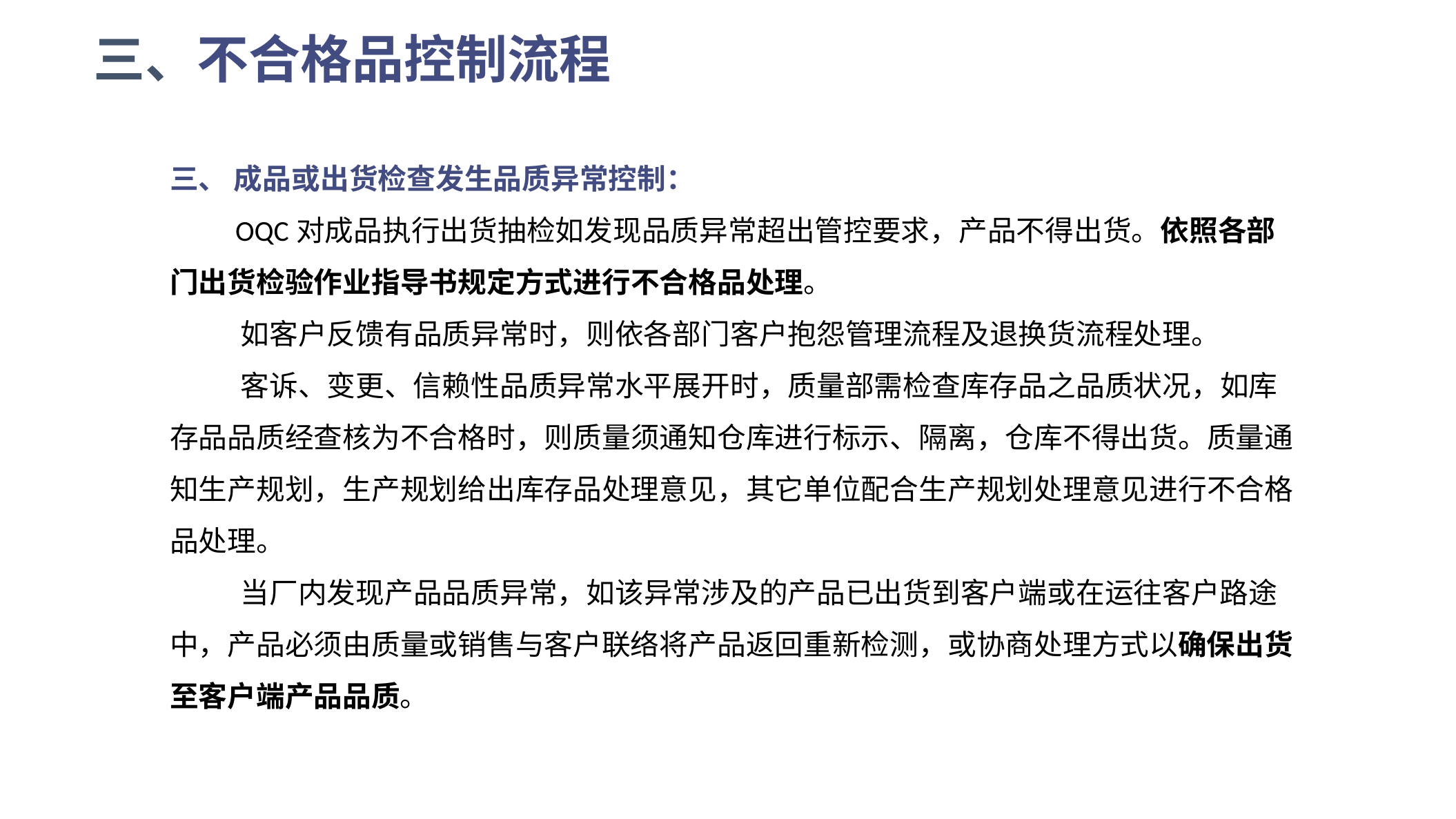

三、不合格品控制流程
三、 成品或出货检查发生品质异常控制：
          OQC对成品执行出货抽检如发现品质异常超出管控要求，产品不得出货。依照各部门出货检验作业指导书规定方式进行不合格品处理。
          如客户反馈有品质异常时，则依各部门客户抱怨管理流程及退换货流程处理。
          客诉、变更、信赖性品质异常水平展开时，质量部需检查库存品之品质状况，如库存品品质经查核为不合格时，则质量须通知仓库进行标示、隔离，仓库不得出货。质量通知生产规划，生产规划给出库存品处理意见，其它单位配合生产规划处理意见进行不合格品处理。
          当厂内发现产品品质异常，如该异常涉及的产品已出货到客户端或在运往客户路途中，产品必须由质量或销售与客户联络将产品返回重新检测，或协商处理方式以确保出货至客户端产品品质。